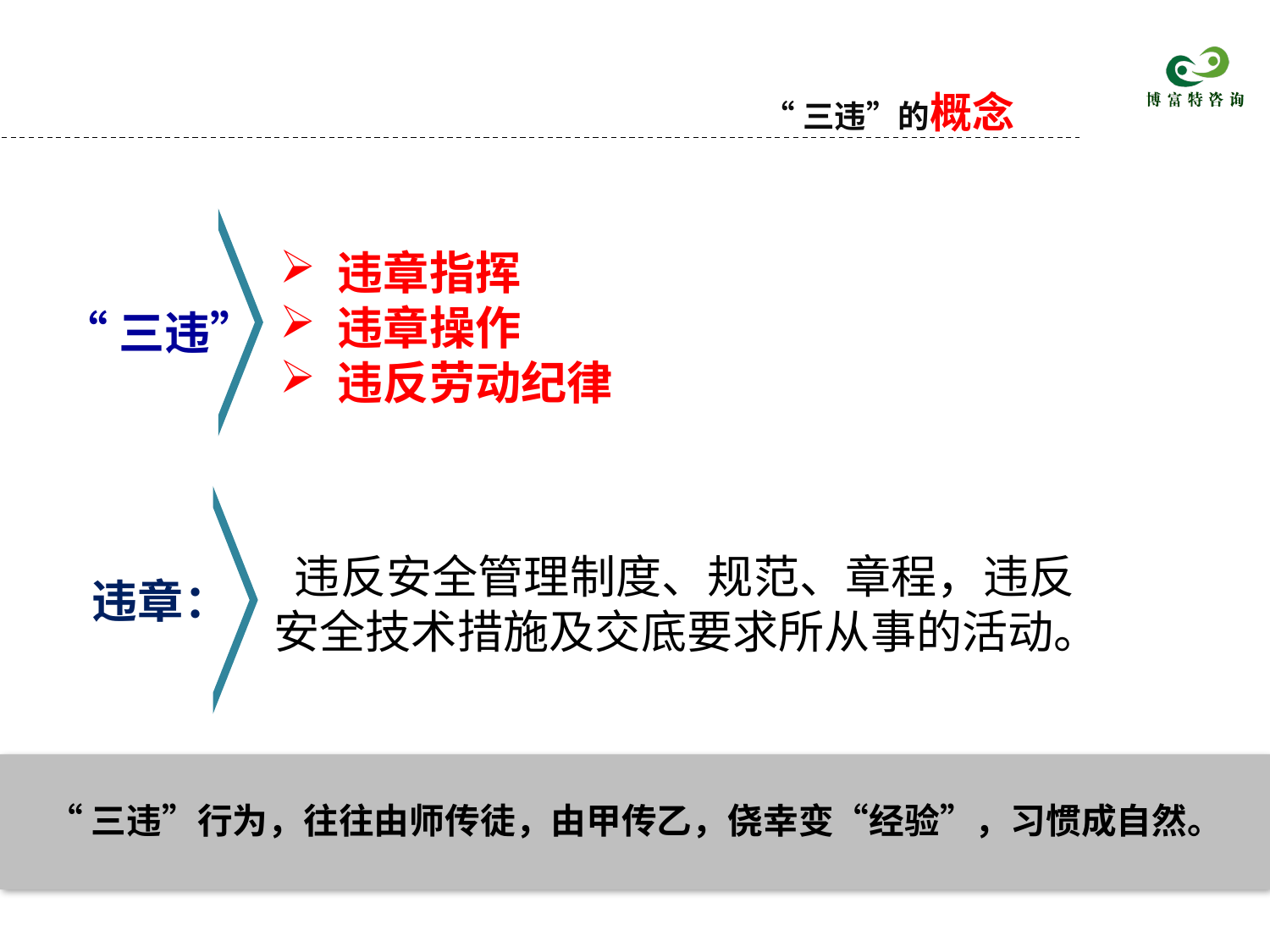

违章指挥
 违章操作
 违反劳动纪律
“三违”

       违反安全管理制度、规范、章程，违反
     安全技术措施及交底要求所从事的活动。
违章：

“三违”行为，往往由师传徒，由甲传乙，侥幸变“经验”，习惯成自然。